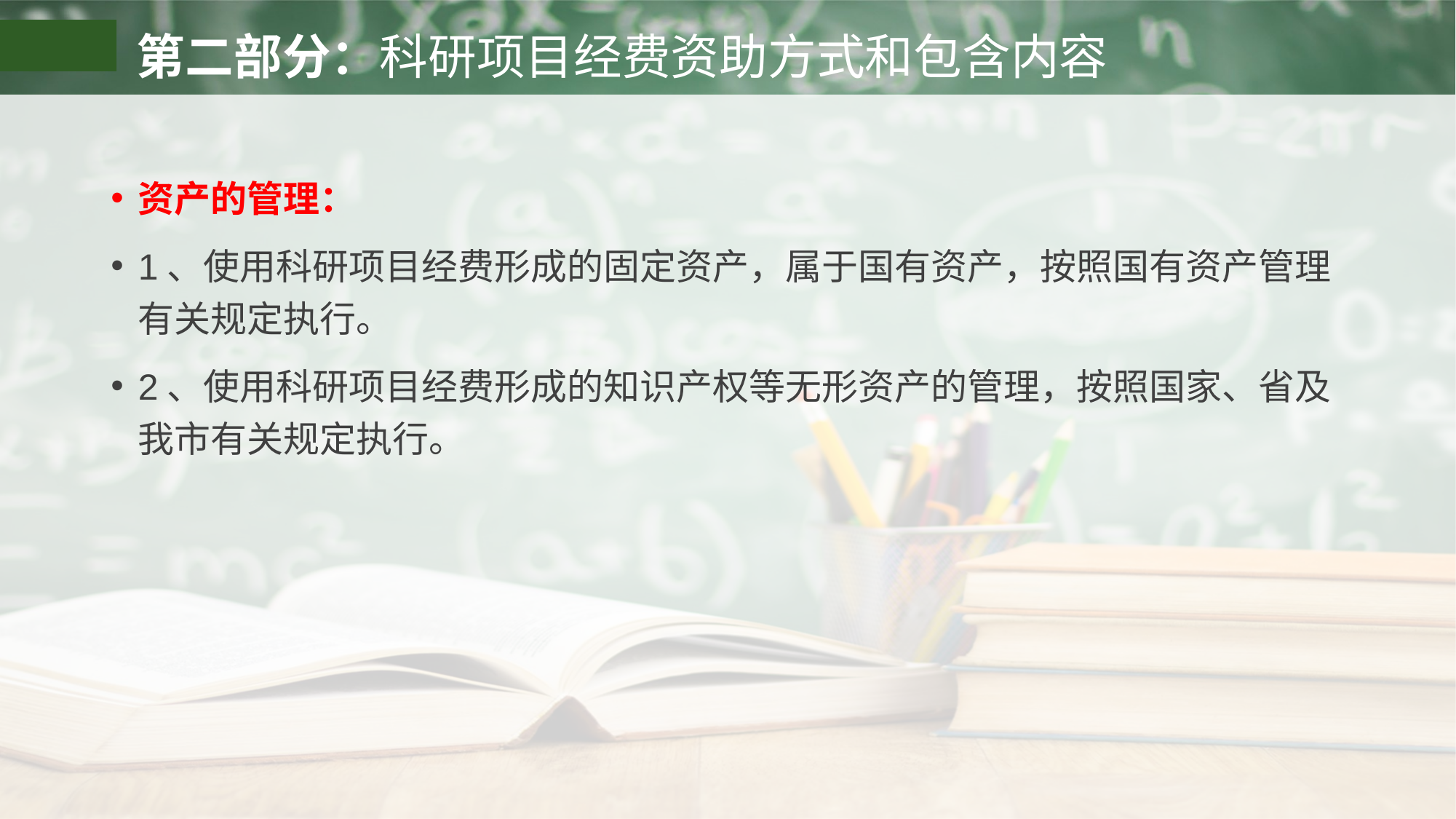

# 第二部分：科研项目经费资助方式和包含内容
资产的管理：
1、使用科研项目经费形成的固定资产，属于国有资产，按照国有资产管理有关规定执行。
2、使用科研项目经费形成的知识产权等无形资产的管理，按照国家、省及我市有关规定执行。